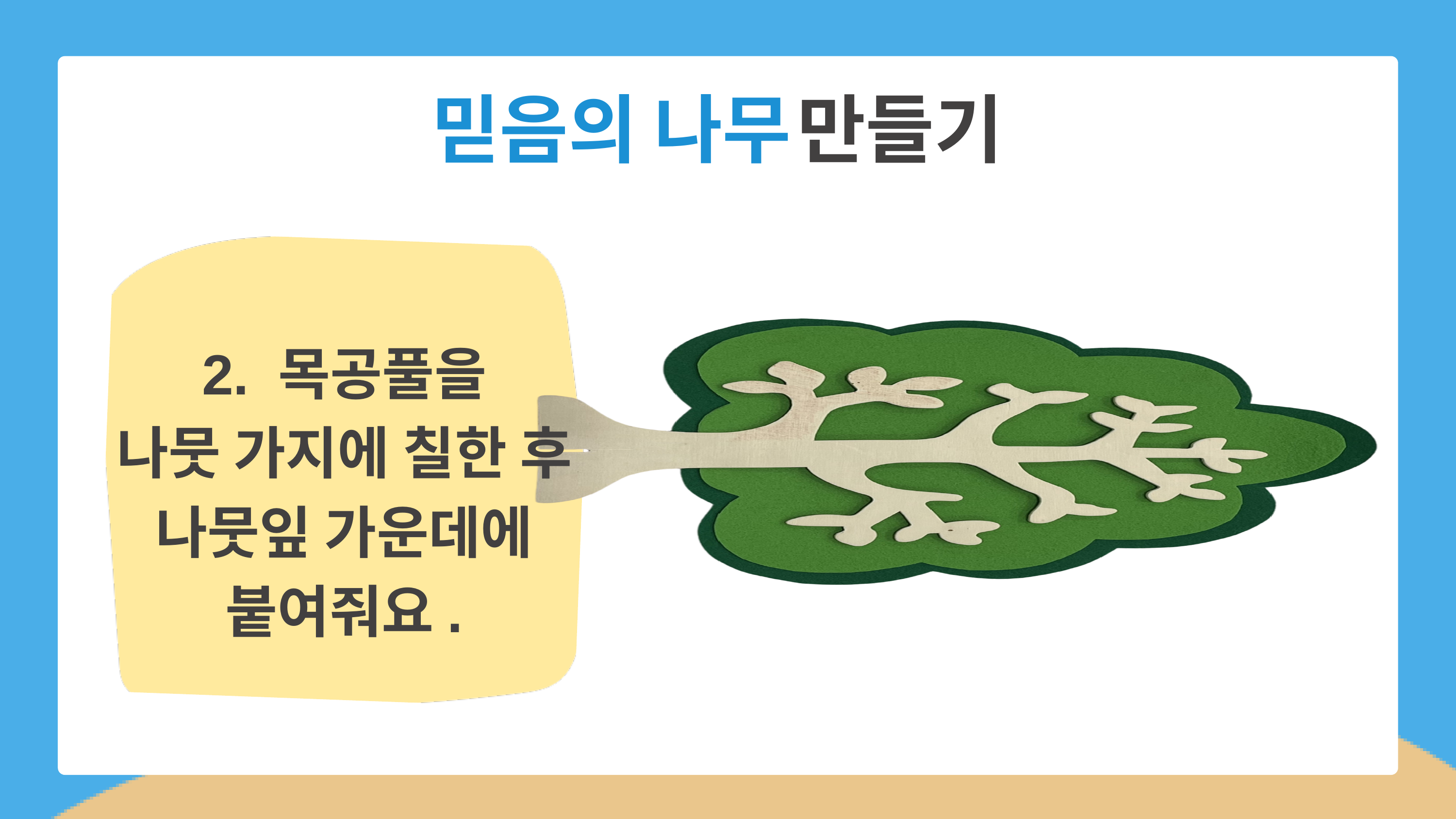

믿음의 나무
만들기

2. 목공풀을
나뭇 가지에 칠한 후
나뭇잎 가운데에
붙여줘요.